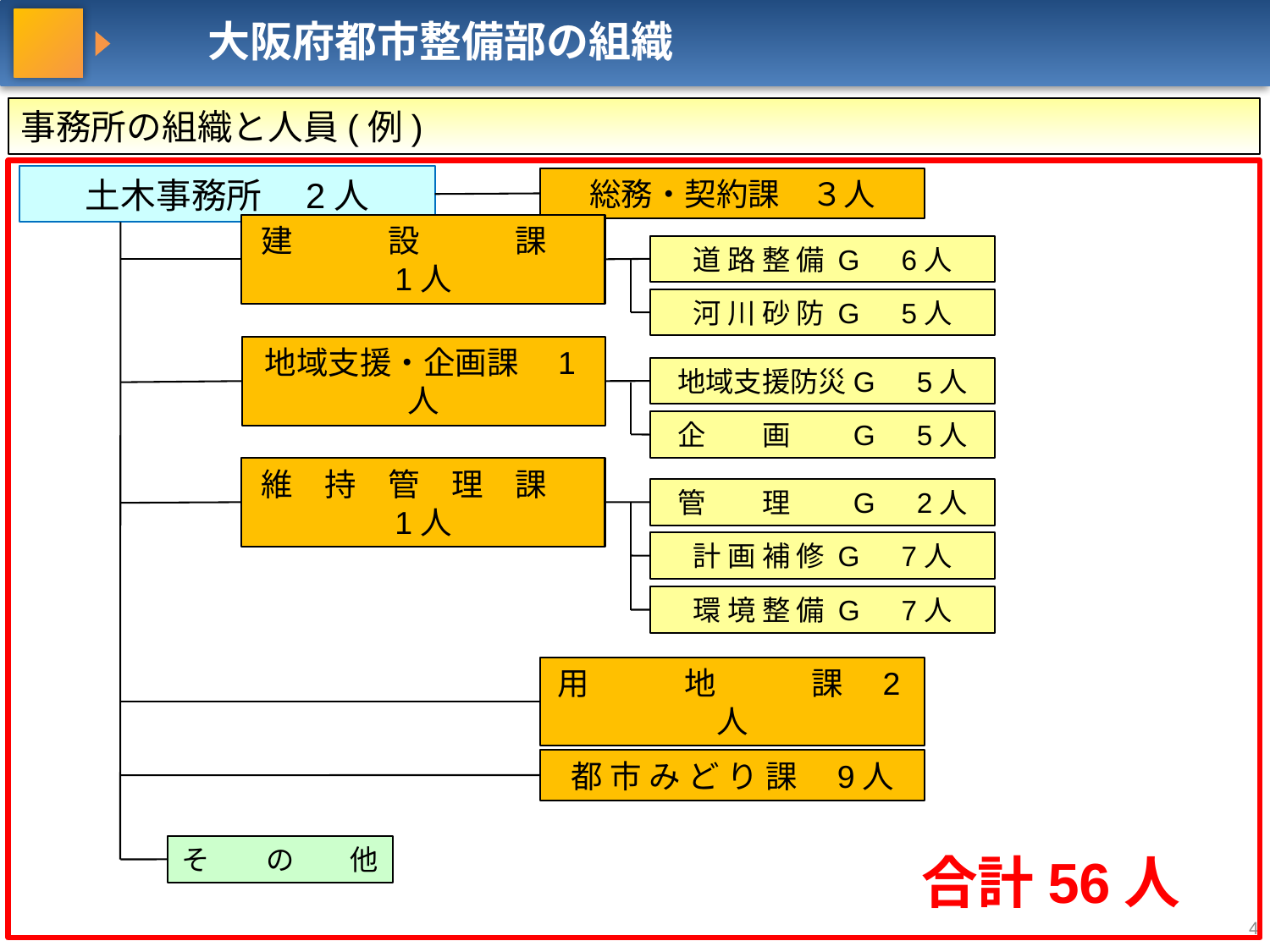

大阪府都市整備部の組織

事務所の組織と人員(例)

土木事務所　2人
総務・契約課　３人
建　　　設　　　課　1人
道 路 整 備 G　6人
河 川 砂 防 G　5人
地域支援・企画課　1人
地域支援防災G　5人
企　　画　　G　5人
維　持　管　理　課　1人
管　　理　　G　2人
計 画 補 修 G　7人
環 境 整 備 G　7人
用　　　地　　　課　2人
都 市 み ど り 課　9人
そ　　の　　他
合計56人
4